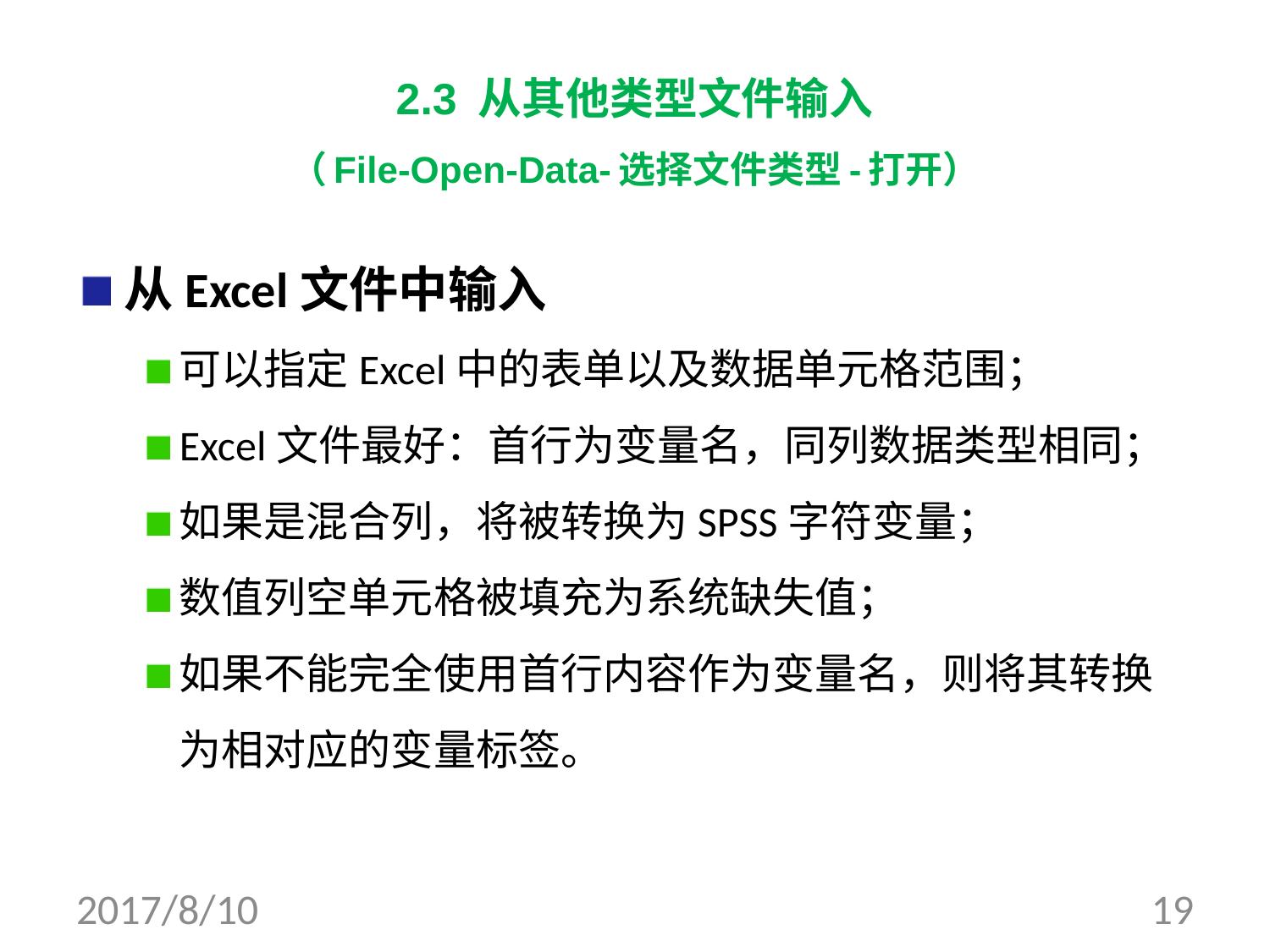

# 2.3 从其他类型文件输入 （File-Open-Data-选择文件类型-打开）
从Excel文件中输入
可以指定Excel中的表单以及数据单元格范围；
Excel文件最好：首行为变量名，同列数据类型相同；
如果是混合列，将被转换为SPSS字符变量；
数值列空单元格被填充为系统缺失值；
如果不能完全使用首行内容作为变量名，则将其转换为相对应的变量标签。

2017/8/10
19